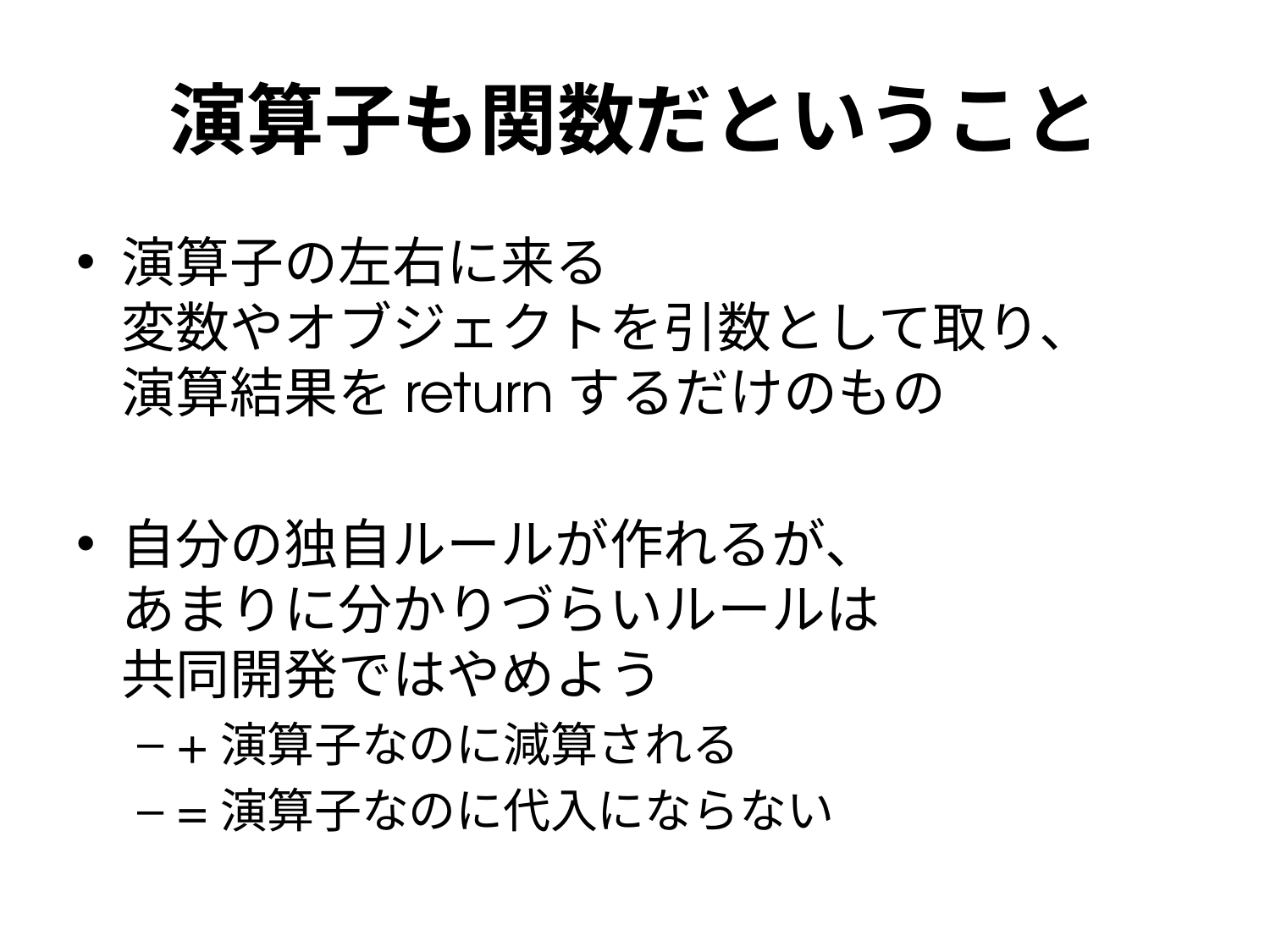

# 演算子も関数だということ
演算子の左右に来る
変数やオブジェクトを引数として取り、
演算結果をreturnするだけのもの

自分の独自ルールが作れるが、
あまりに分かりづらいルールは
共同開発ではやめよう
+演算子なのに減算される
=演算子なのに代入にならない